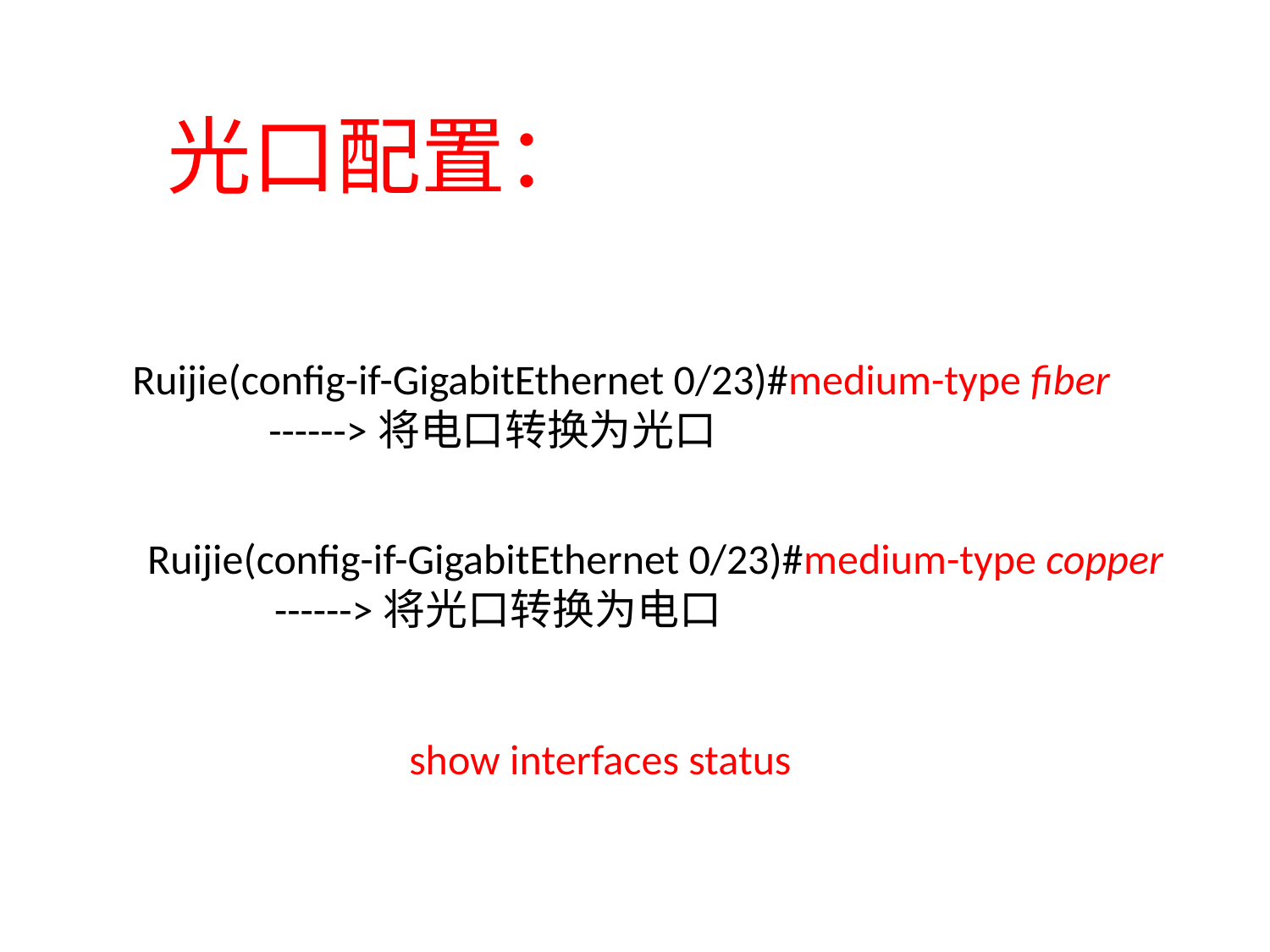

光口配置：
Ruijie(config-if-GigabitEthernet 0/23)#medium-type fiber
	 ------>将电口转换为光口
Ruijie(config-if-GigabitEthernet 0/23)#medium-type copper
	------>将光口转换为电口
show interfaces status